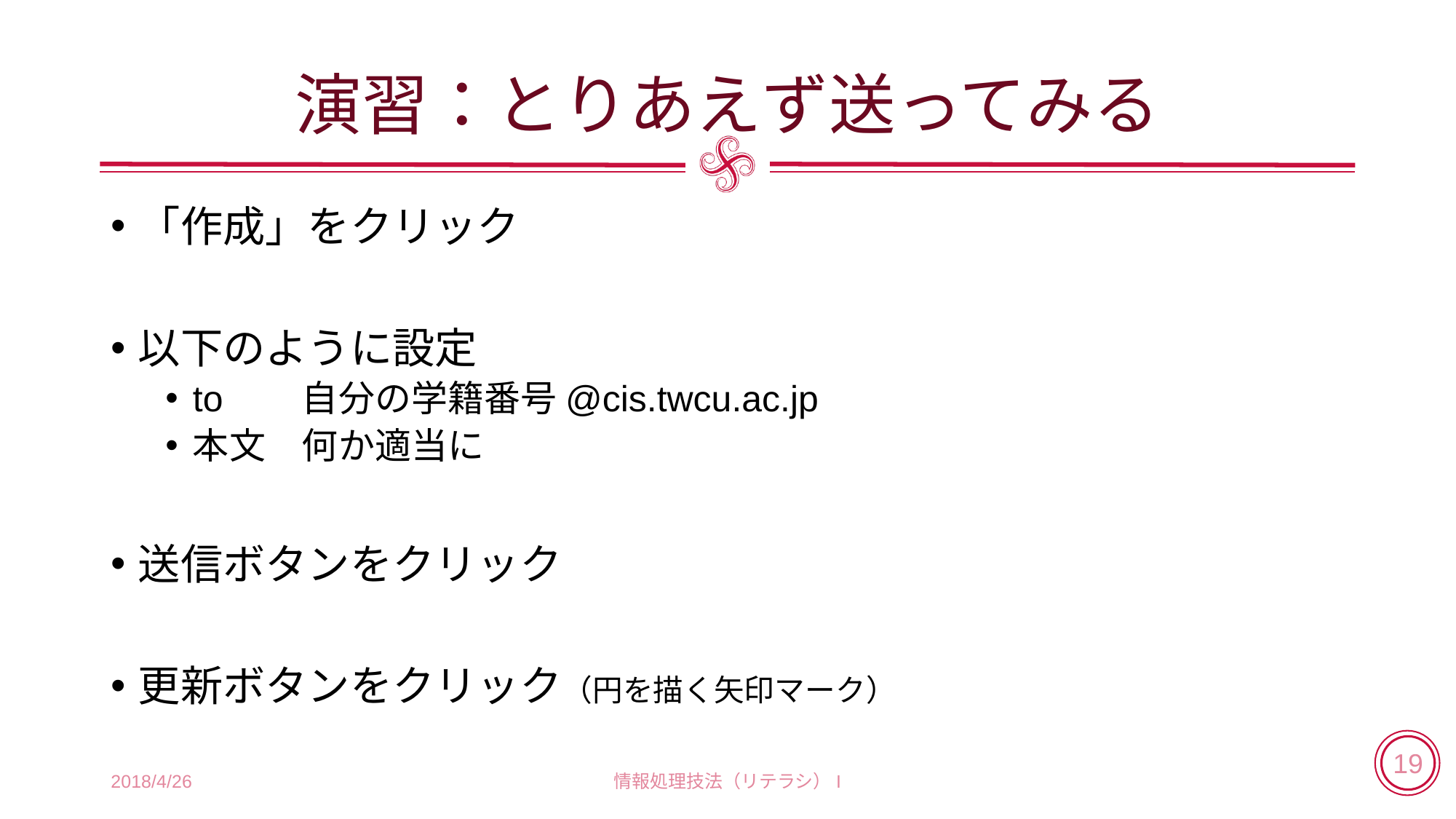

# 演習：とりあえず送ってみる
「作成」をクリック

以下のように設定
to	自分の学籍番号@cis.twcu.ac.jp
本文	何か適当に

送信ボタンをクリック

更新ボタンをクリック（円を描く矢印マーク）
2018/4/26
情報処理技法（リテラシ）I